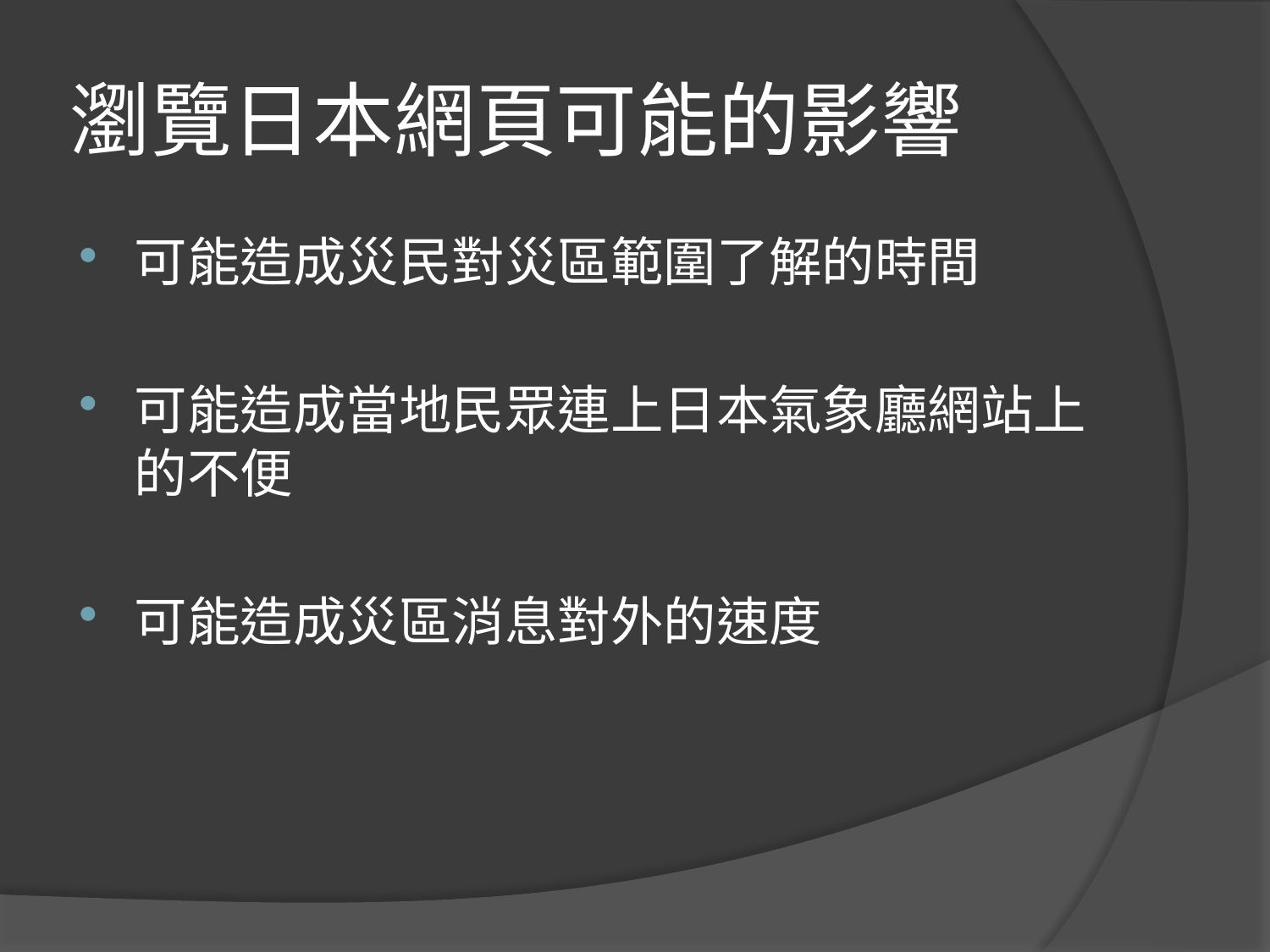

# 瀏覽日本網頁可能的影響
可能造成災民對災區範圍了解的時間

可能造成當地民眾連上日本氣象廳網站上的不便

可能造成災區消息對外的速度